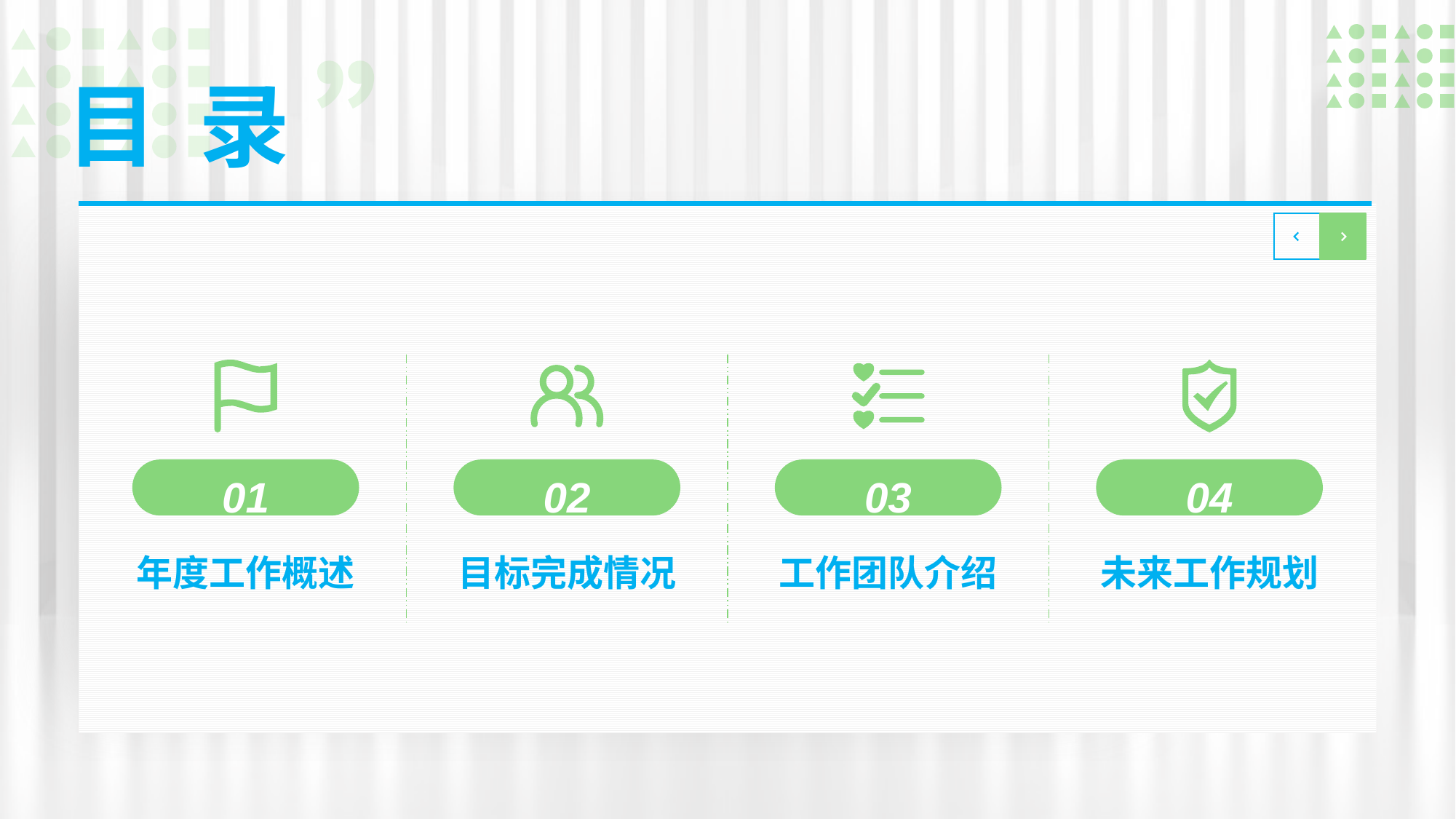

目  录

01
02
03
04

年度工作概述
目标完成情况
工作团队介绍
未来工作规划